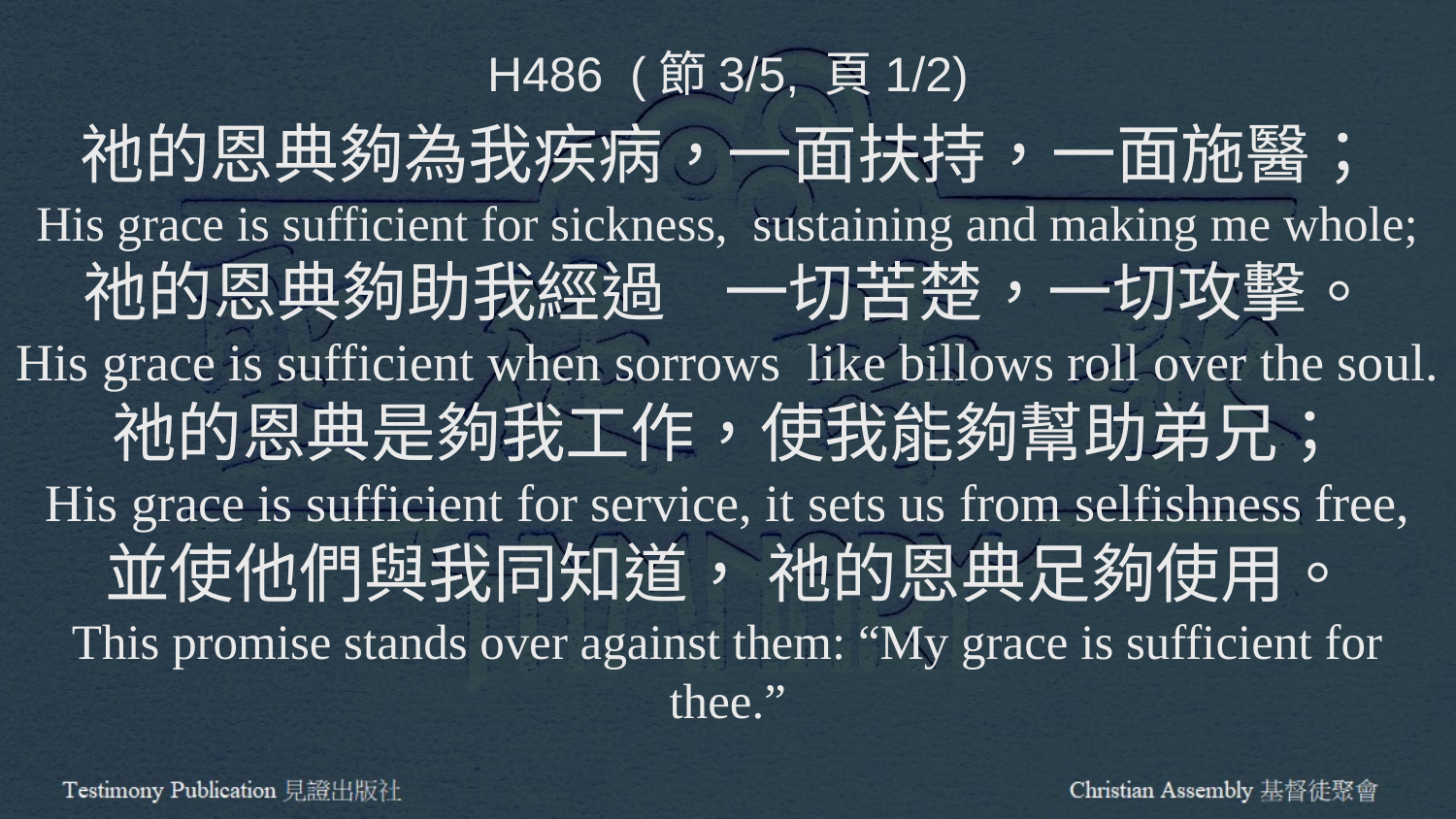

H486  (節3/5, 頁1/2)
祂的恩典夠為我疾病，一面扶持，一面施醫；
His grace is sufficient for sickness,  sustaining and making me whole;
祂的恩典夠助我經過    一切苦楚，一切攻擊。
His grace is sufficient when sorrows  like billows roll over the soul.
祂的恩典是夠我工作，使我能夠幫助弟兄；
His grace is sufficient for service, it sets us from selfishness free,
並使他們與我同知道， 祂的恩典足夠使用。
This promise stands over against them: “My grace is sufficient for thee.”